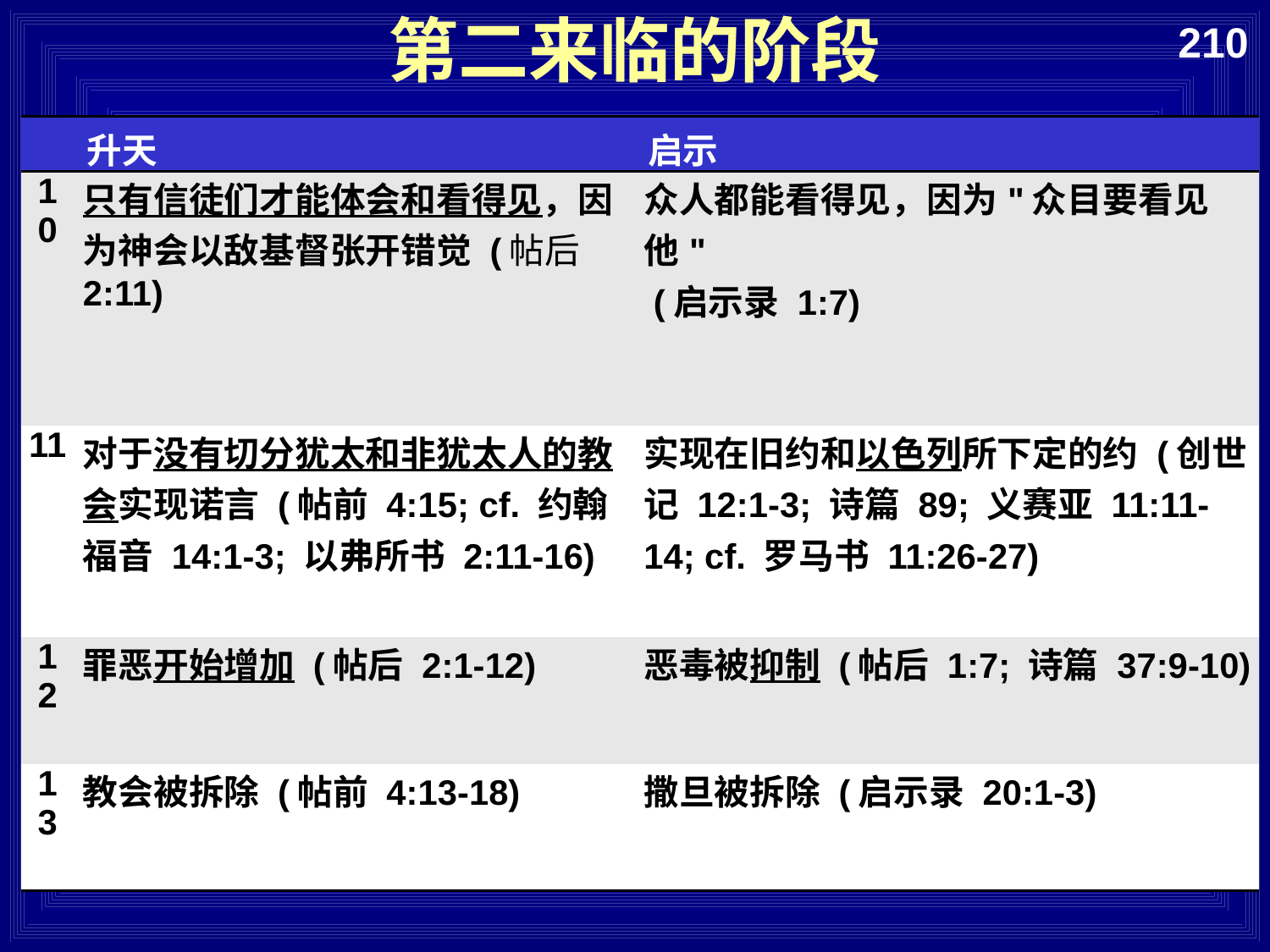

第二来临的阶段
210
|  | 升天 | 启示 |
| --- | --- | --- |
| 10 | 只有信徒们才能体会和看得见，因为神会以敌基督张开错觉 (帖后2:11) | 众人都能看得见，因为"众目要看见他" (启示录 1:7) |
| 11 | 对于没有切分犹太和非犹太人的教会实现诺言 (帖前 4:15; cf. 约翰福音 14:1-3; 以弗所书 2:11-16) | 实现在旧约和以色列所下定的约 (创世记 12:1-3; 诗篇 89; 义赛亚 11:11-14; cf. 罗马书 11:26-27) |
| 12 | 罪恶开始增加 (帖后 2:1-12) | 恶毒被抑制 (帖后 1:7; 诗篇 37:9-10) |
| 13 | 教会被拆除 (帖前 4:13-18) | 撒旦被拆除 (启示录 20:1-3) |